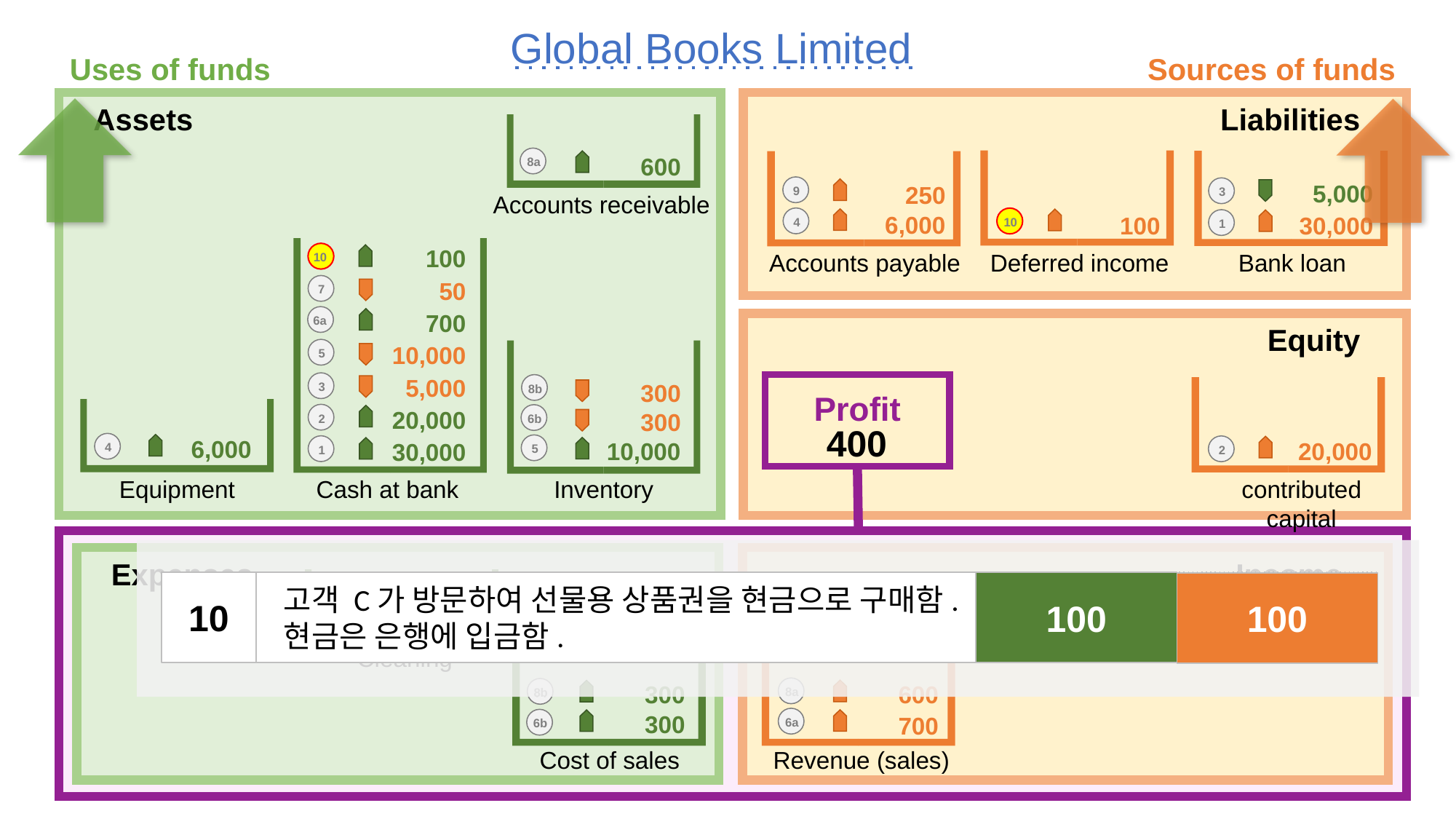

Global Books Limited
Uses of funds
Sources of funds
_Assets
Liabilities_
Equity_
Profit

_Expenses
Income_

600

8a

5,000
250

9

3

Accounts receivable
6,000
100
30,000

4

10

1

100
Accounts payable
Deferred income
Bank loan

10

50

7

700

6a

10,000

5

5,000
300

3

8b

20,000
300

2

6b

400

6,000
20,000
10,000
30,000

4

5

1

2

Equipment
Cash at bank
Inventory
contributed capital

10
Cash
100
Deferred income
100
고객 C가 방문하여 선물용 상품권을 현금으로 구매함. 현금은 은행에 입금함.
100
250
100

9

50

7

Cleaning

600
300

8a

8b

300
700

6a

6b

Cost of sales
Revenue (sales)